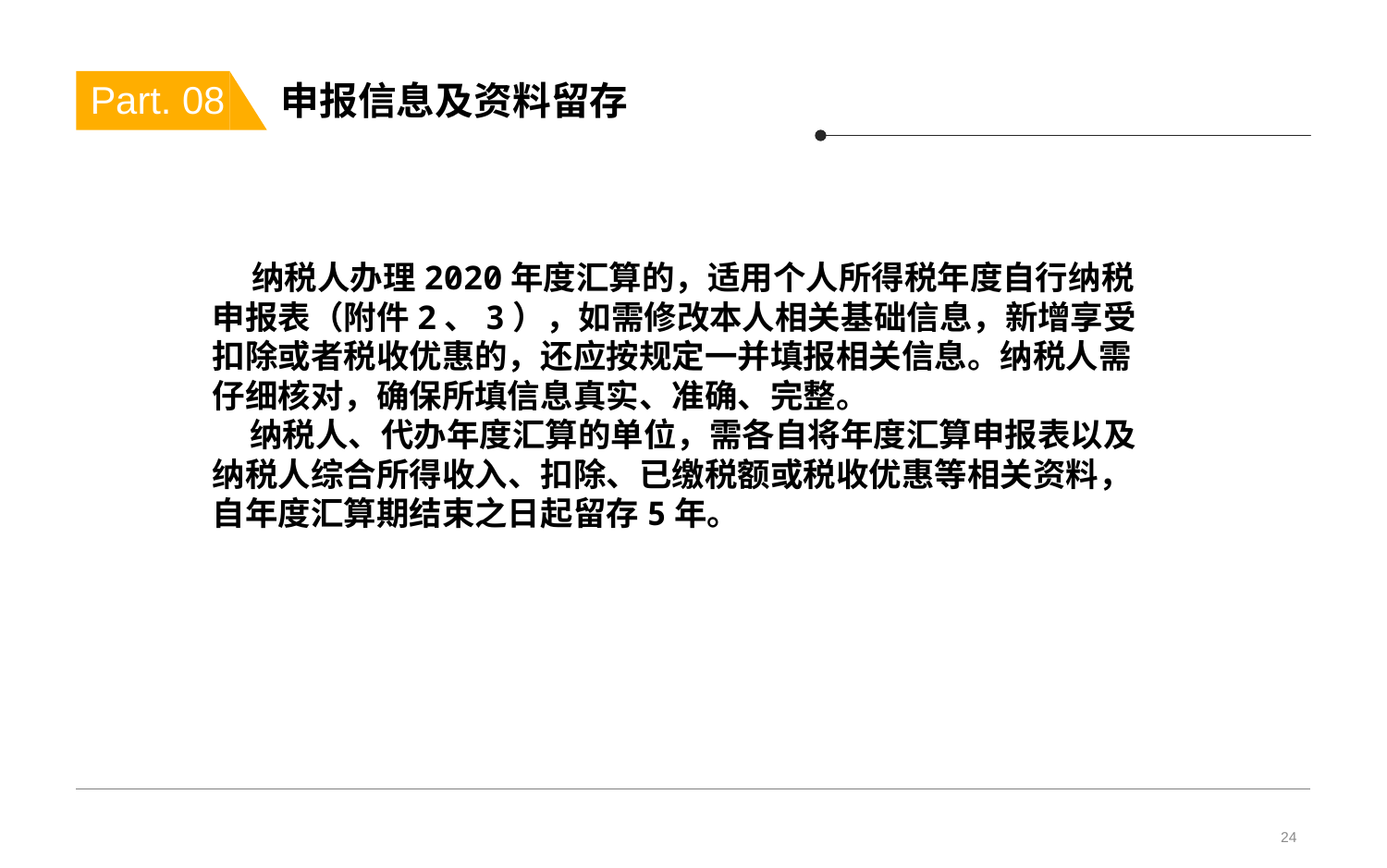

# 申报信息及资料留存
Part. 08

    纳税人办理2020年度汇算的，适用个人所得税年度自行纳税申报表（附件2、3），如需修改本人相关基础信息，新增享受扣除或者税收优惠的，还应按规定一并填报相关信息。纳税人需仔细核对，确保所填信息真实、准确、完整。
    纳税人、代办年度汇算的单位，需各自将年度汇算申报表以及纳税人综合所得收入、扣除、已缴税额或税收优惠等相关资料，自年度汇算期结束之日起留存5年。
24